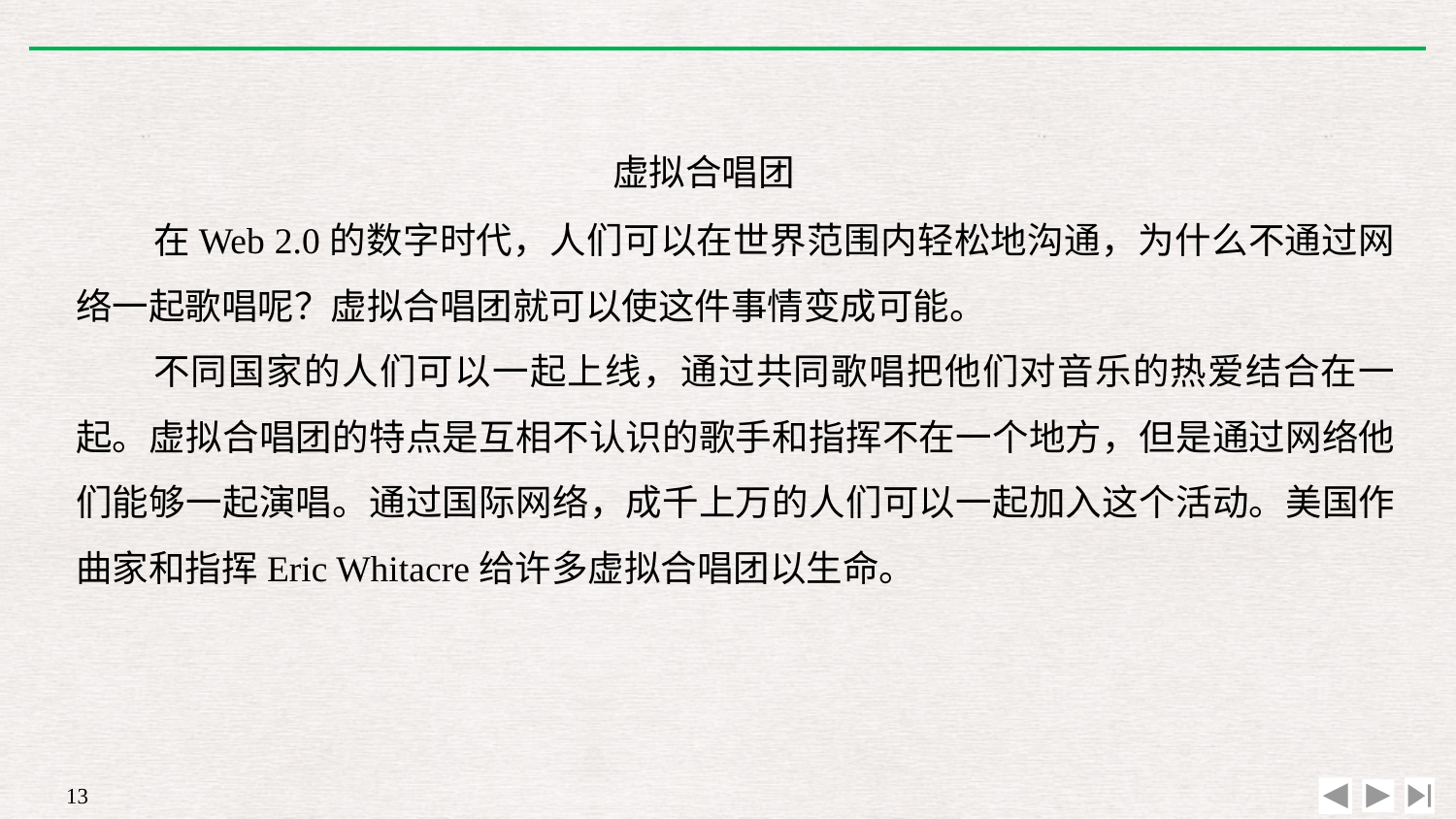

虚拟合唱团
在Web 2.0的数字时代，人们可以在世界范围内轻松地沟通，为什么不通过网络一起歌唱呢？虚拟合唱团就可以使这件事情变成可能。
不同国家的人们可以一起上线，通过共同歌唱把他们对音乐的热爱结合在一起。虚拟合唱团的特点是互相不认识的歌手和指挥不在一个地方，但是通过网络他们能够一起演唱。通过国际网络，成千上万的人们可以一起加入这个活动。美国作曲家和指挥Eric Whitacre给许多虚拟合唱团以生命。